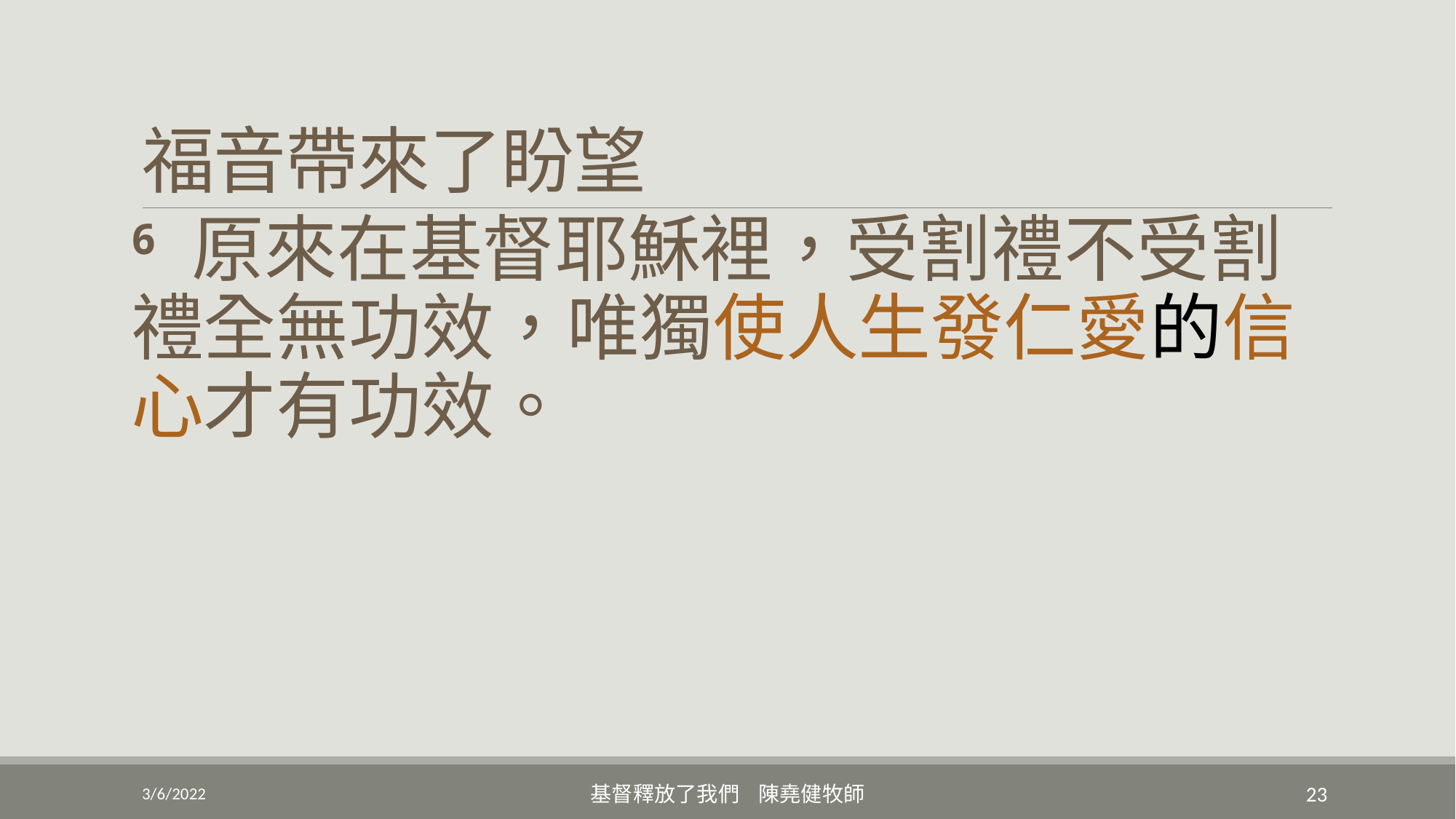

# 福音帶來了盼望
6 原來在基督耶穌裡，受割禮不受割禮全無功效，唯獨使人生發仁愛的信心才有功效。
3/6/2022
基督釋放了我們    陳堯健牧師
23